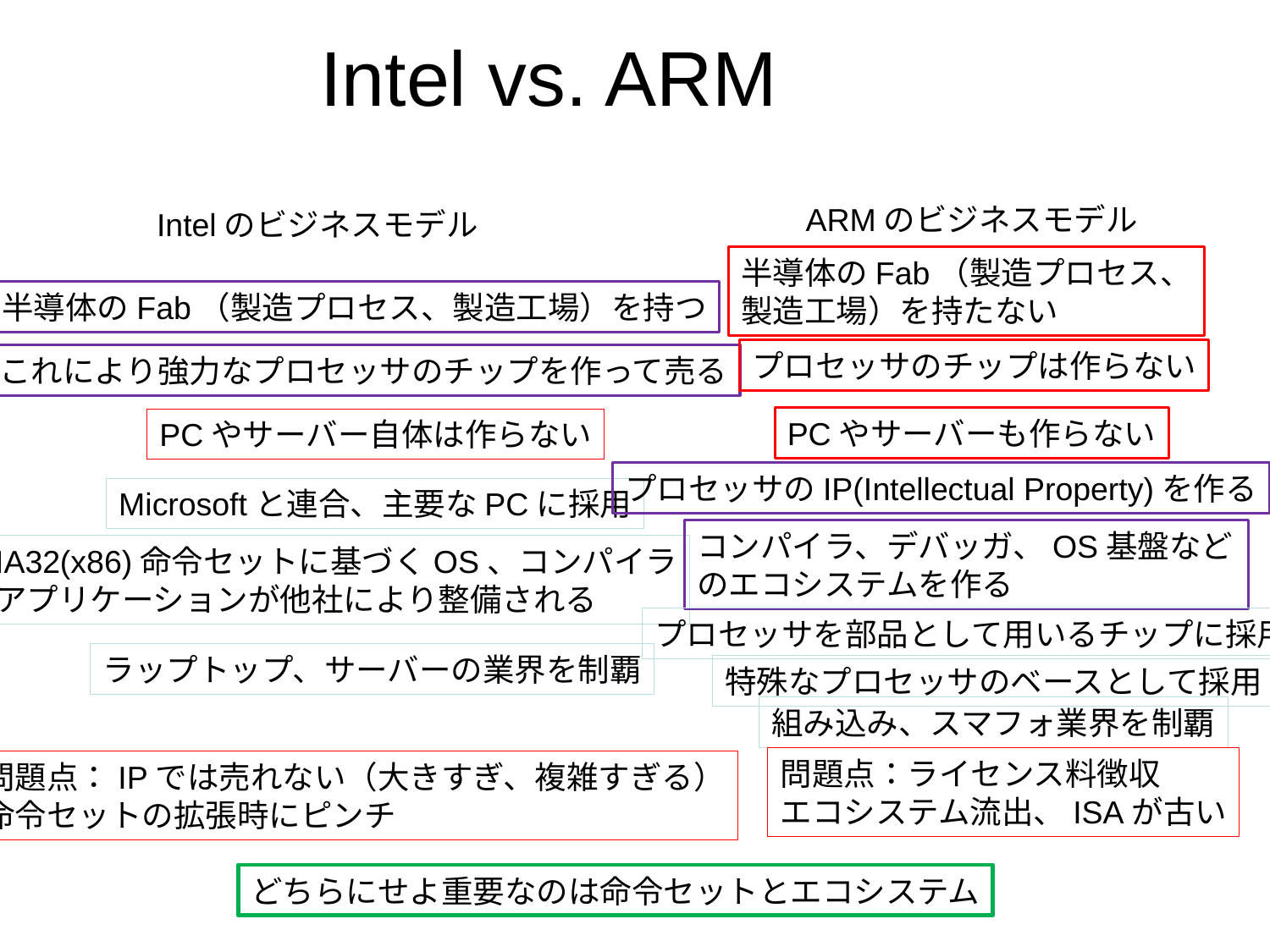

# Intel vs. ARM
ARMのビジネスモデル
Intelのビジネスモデル
半導体のFab（製造プロセス、
製造工場）を持たない
半導体のFab（製造プロセス、製造工場）を持つ
プロセッサのチップは作らない
これにより強力なプロセッサのチップを作って売る
PCやサーバーも作らない
PCやサーバー自体は作らない
プロセッサのIP(Intellectual Property)を作る
Microsoftと連合、主要なPCに採用
コンパイラ、デバッガ、OS基盤などのエコシステムを作る
IA32(x86)命令セットに基づくOS、コンパイラ
アプリケーションが他社により整備される
プロセッサを部品として用いるチップに採用
ラップトップ、サーバーの業界を制覇
特殊なプロセッサのベースとして採用
組み込み、スマフォ業界を制覇
問題点：ライセンス料徴収
エコシステム流出、ISAが古い
問題点：IPでは売れない（大きすぎ、複雑すぎる）
命令セットの拡張時にピンチ
どちらにせよ重要なのは命令セットとエコシステム